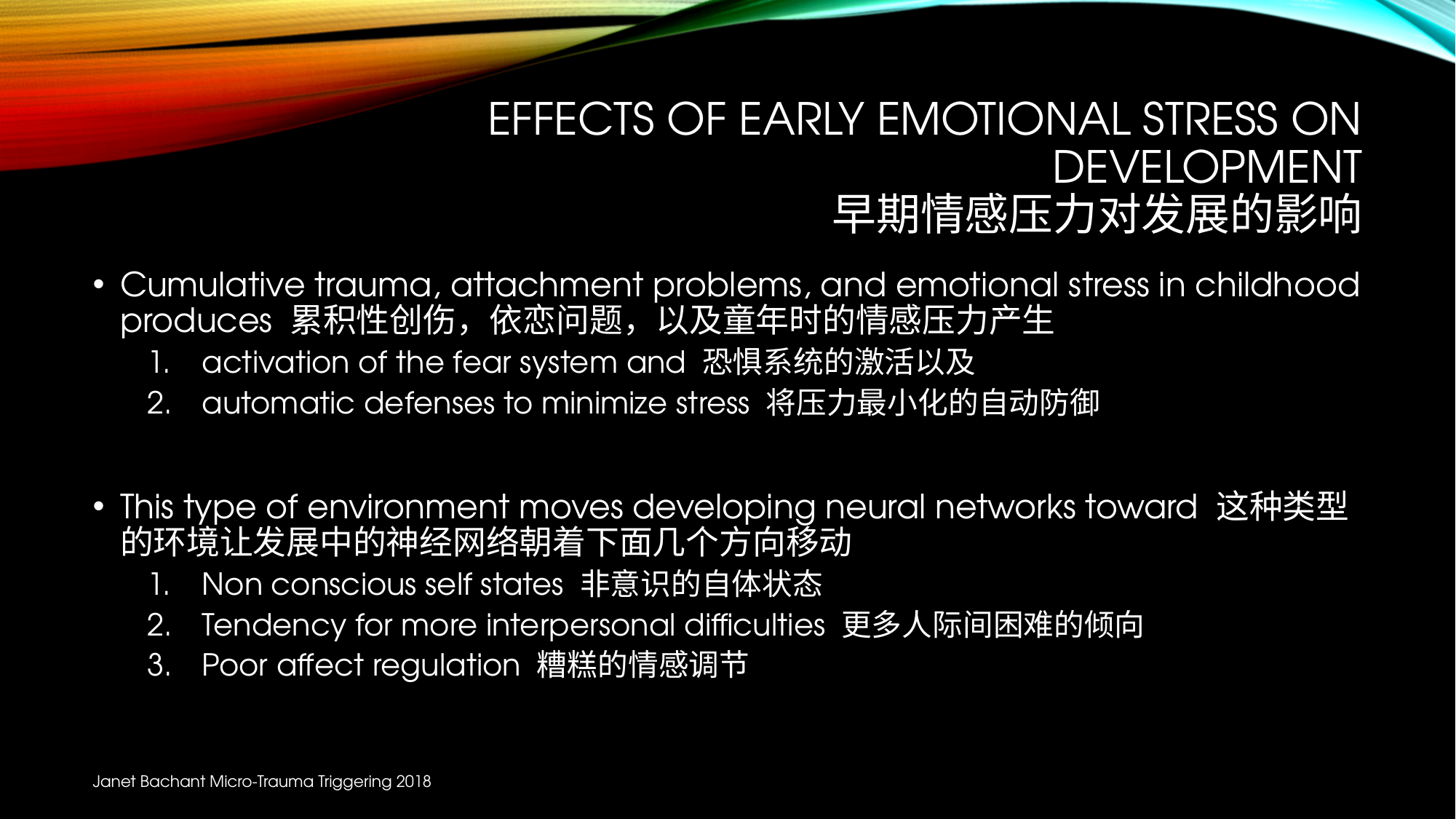

# Effects of early emotional Stress on development 早期情感压力对发展的影响
Cumulative trauma, attachment problems, and emotional stress in childhood produces 累积性创伤，依恋问题，以及童年时的情感压力产生
activation of the fear system and 恐惧系统的激活以及
automatic defenses to minimize stress 将压力最小化的自动防御

This type of environment moves developing neural networks toward 这种类型的环境让发展中的神经网络朝着下面几个方向移动
Non conscious self states 非意识的自体状态
Tendency for more interpersonal difficulties 更多人际间困难的倾向
Poor affect regulation 糟糕的情感调节
Janet Bachant Micro-Trauma Triggering 2018